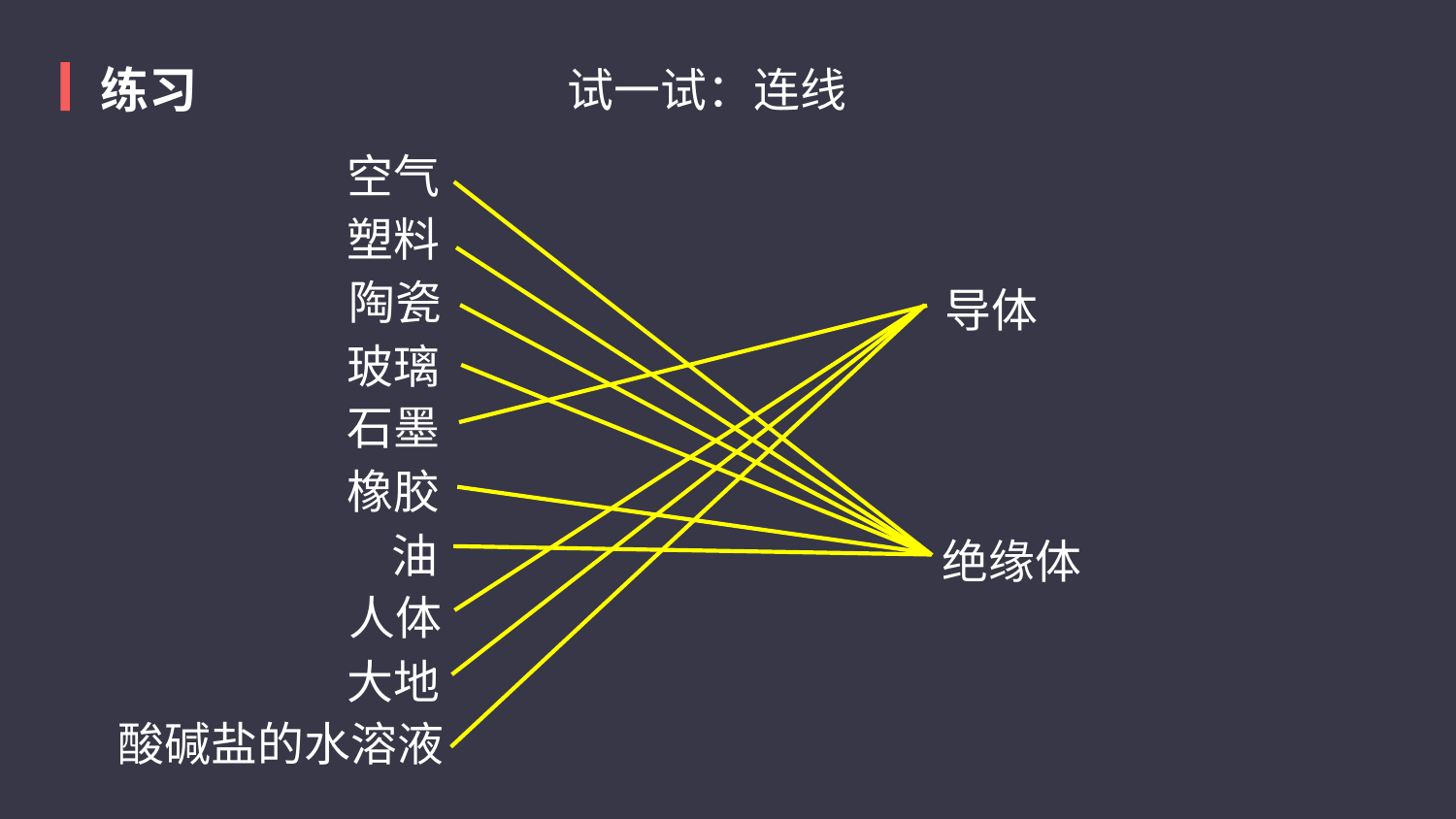

练习
试一试：连线

空气
塑料
陶瓷
导体
玻璃
石墨
橡胶
油
绝缘体
人体
大地
酸碱盐的水溶液